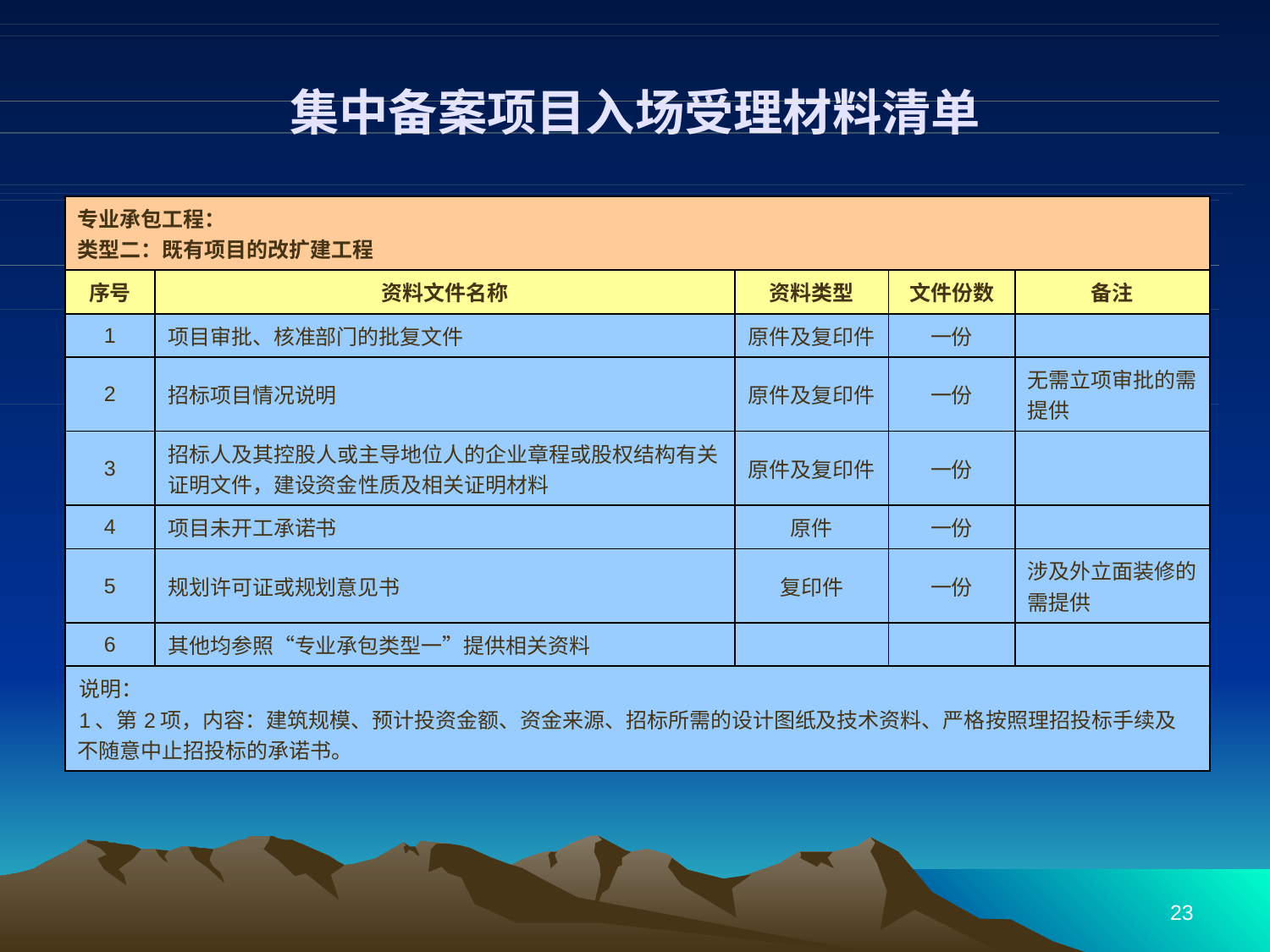

# 集中备案项目入场受理材料清单

| 专业承包工程： 类型二：既有项目的改扩建工程 |  |  |  |  |
| --- | --- | --- | --- | --- |
| 序号 | 资料文件名称 | 资料类型 | 文件份数 | 备注 |
| 1 | 项目审批、核准部门的批复文件 | 原件及复印件 | 一份 |  |
| 2 | 招标项目情况说明 | 原件及复印件 | 一份 | 无需立项审批的需提供 |
| 3 | 招标人及其控股人或主导地位人的企业章程或股权结构有关证明文件，建设资金性质及相关证明材料 | 原件及复印件 | 一份 |  |
| 4 | 项目未开工承诺书 | 原件 | 一份 |  |
| 5 | 规划许可证或规划意见书 | 复印件 | 一份 | 涉及外立面装修的需提供 |
| 6 | 其他均参照“专业承包类型一”提供相关资料 |  |  |  |
| 说明： 1、第2项，内容：建筑规模、预计投资金额、资金来源、招标所需的设计图纸及技术资料、严格按照理招投标手续及不随意中止招投标的承诺书。 |  |  |  |  |

23